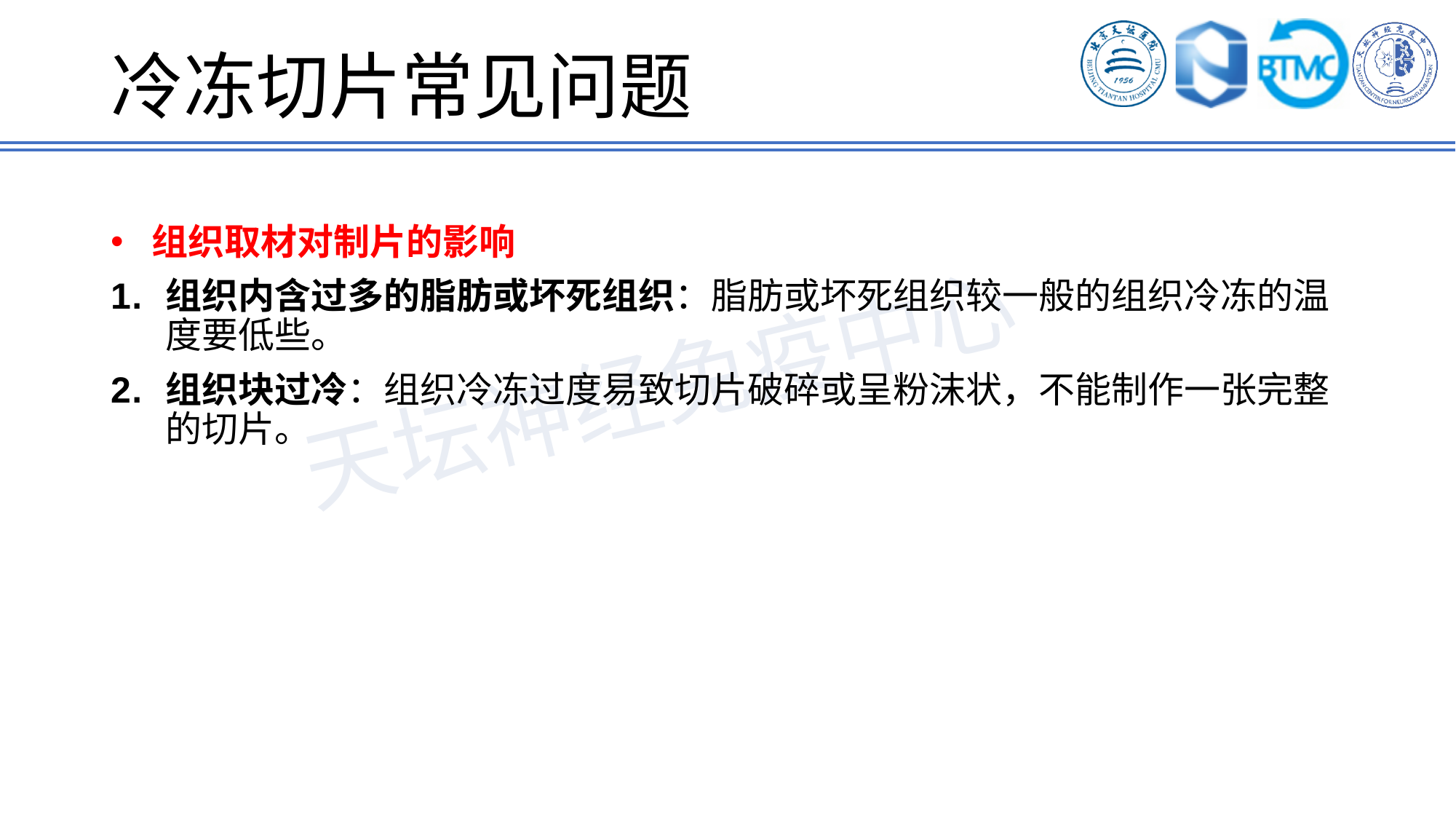

冷冻切片常见问题
组织取材对制片的影响
组织内含过多的脂肪或坏死组织：脂肪或坏死组织较一般的组织冷冻的温度要低些。
组织块过冷：组织冷冻过度易致切片破碎或呈粉沫状，不能制作一张完整的切片。